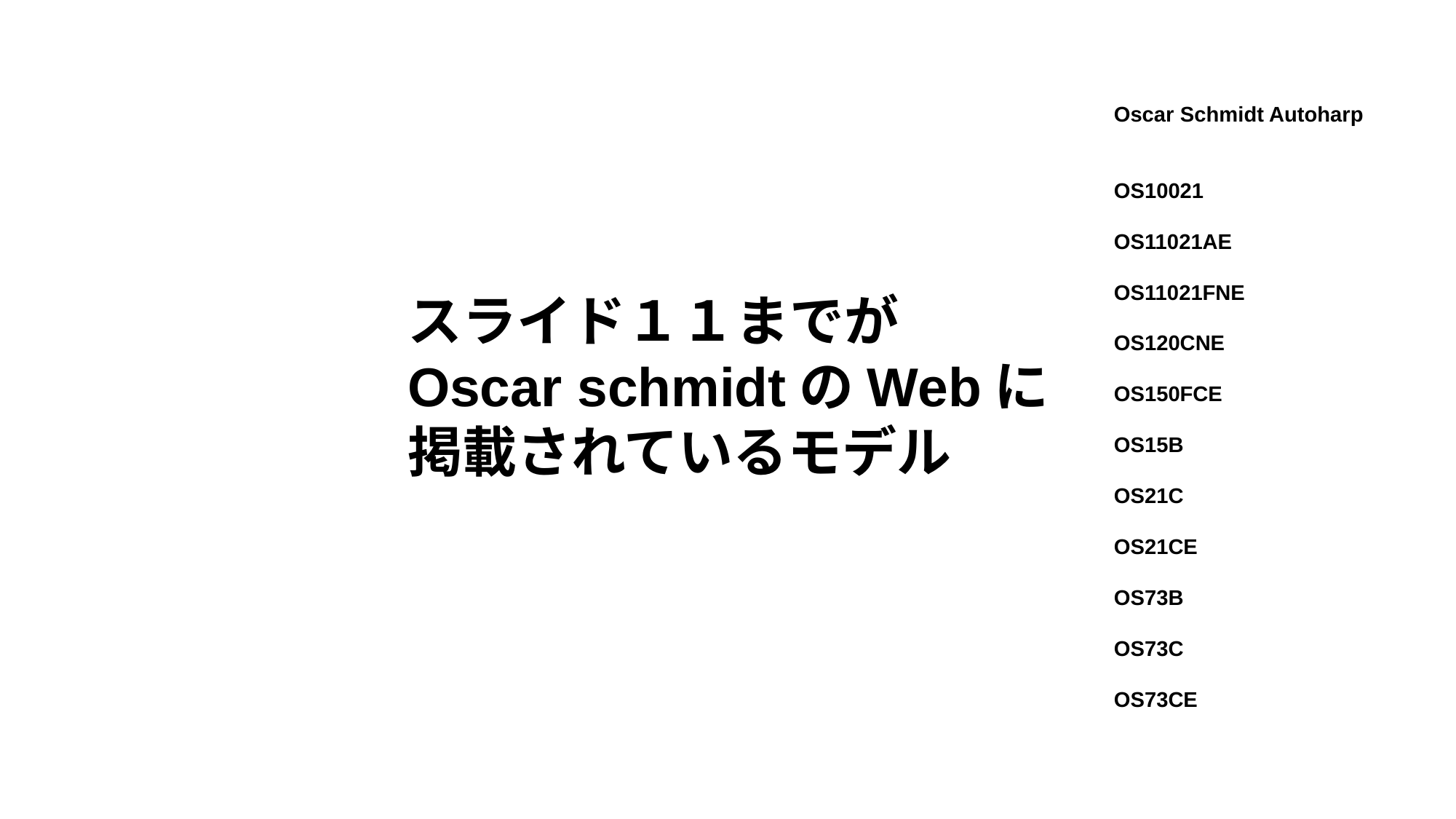

Oscar Schmidt Autoharp

OS10021

OS11021AE

OS11021FNE

OS120CNE

OS150FCE

OS15B

OS21C

OS21CE

OS73B

OS73C

OS73CE
スライド１１までが
Oscar schmidtのWebに
掲載されているモデル